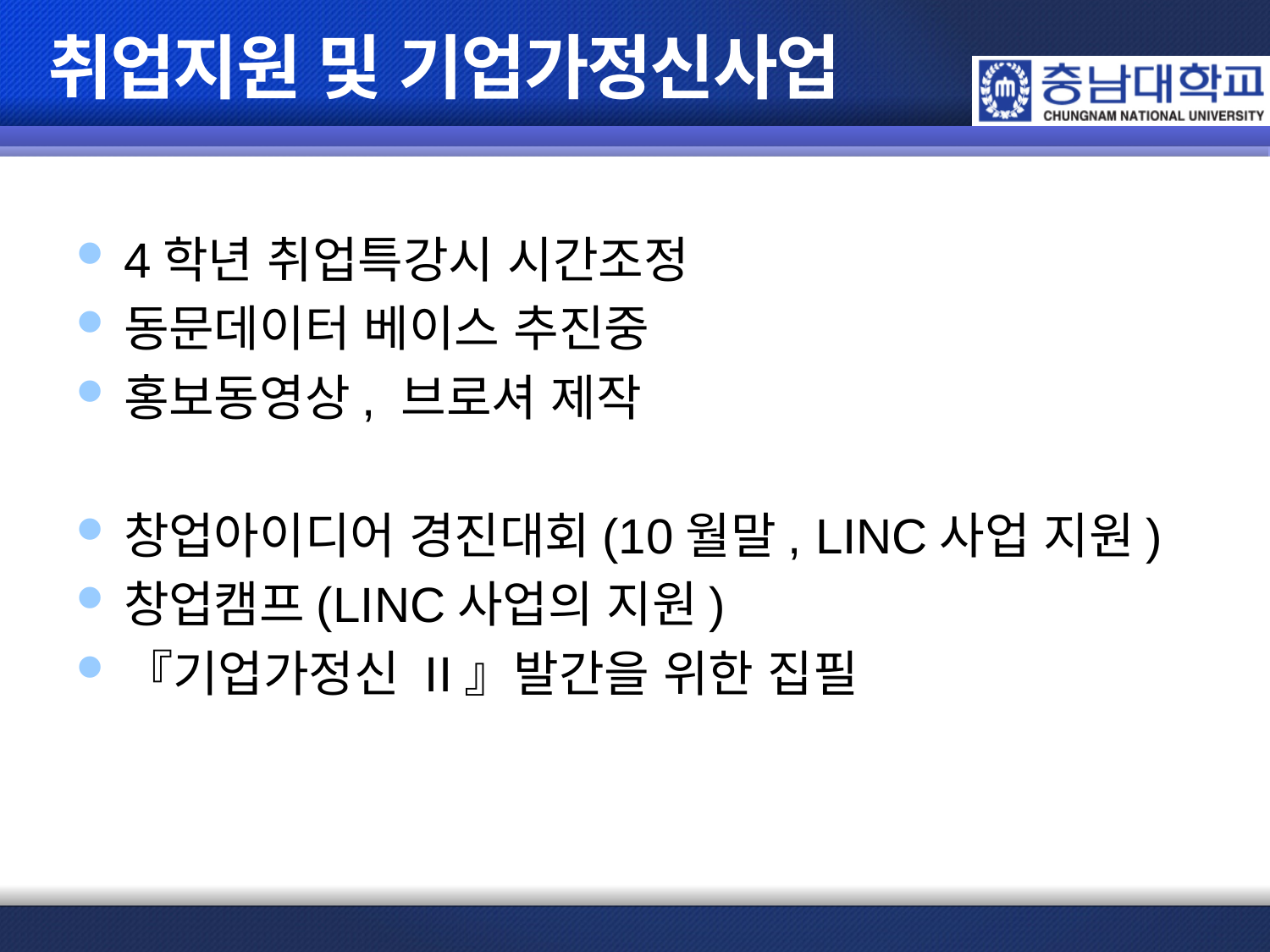

# 취업지원 및 기업가정신사업
4학년 취업특강시 시간조정
동문데이터 베이스 추진중
홍보동영상, 브로셔 제작

창업아이디어 경진대회(10월말, LINC사업 지원)
창업캠프(LINC사업의 지원)
『기업가정신 II』발간을 위한 집필